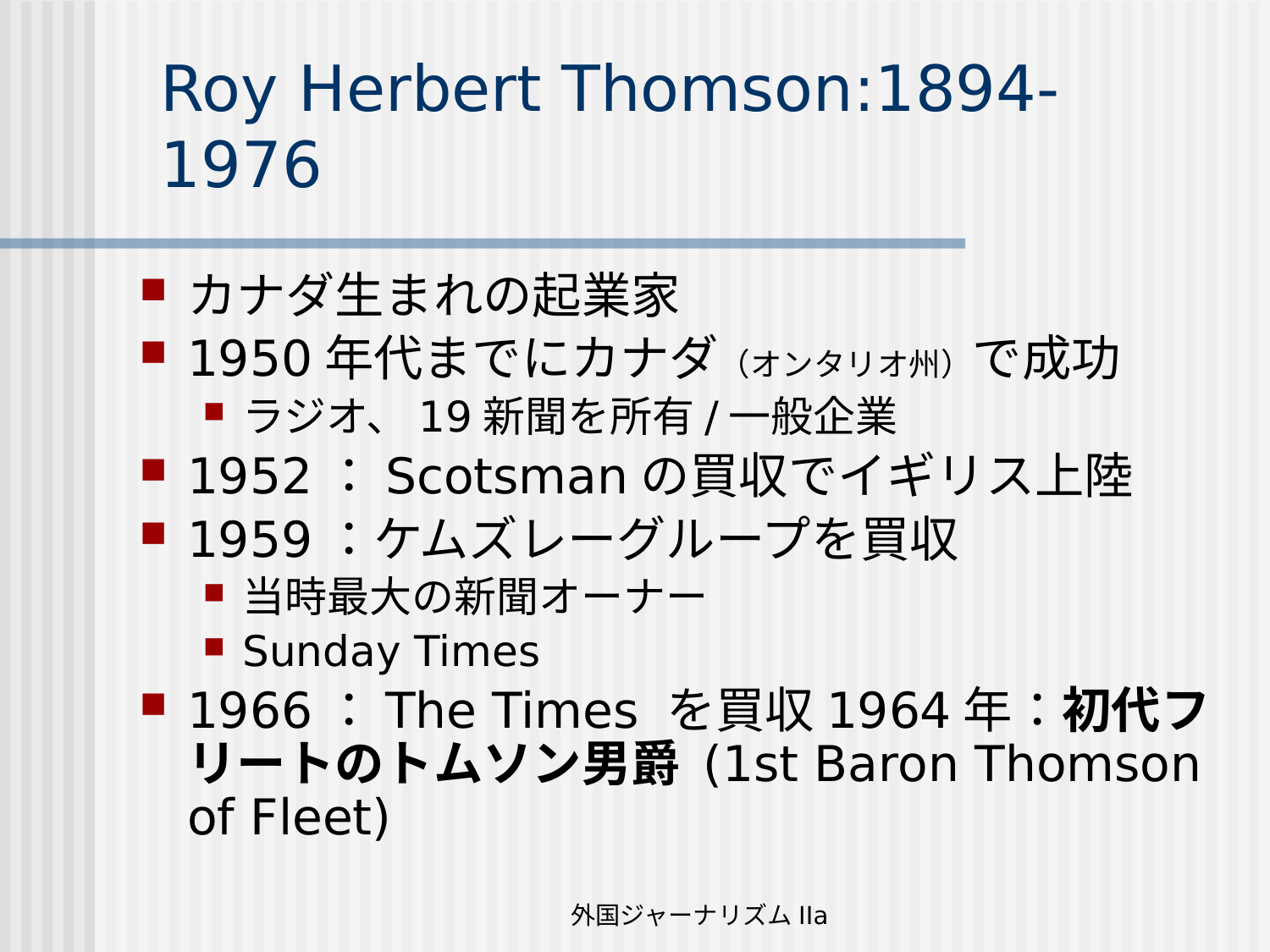

# Roy Herbert Thomson:1894-1976
カナダ生まれの起業家
1950年代までにカナダ（オンタリオ州）で成功
ラジオ、19新聞を所有/一般企業
1952：Scotsmanの買収でイギリス上陸
1959：ケムズレーグループを買収
当時最大の新聞オーナー
Sunday Times
1966：The Times を買収1964年：初代フリートのトムソン男爵 (1st Baron Thomson of Fleet)
外国ジャーナリズムIIa